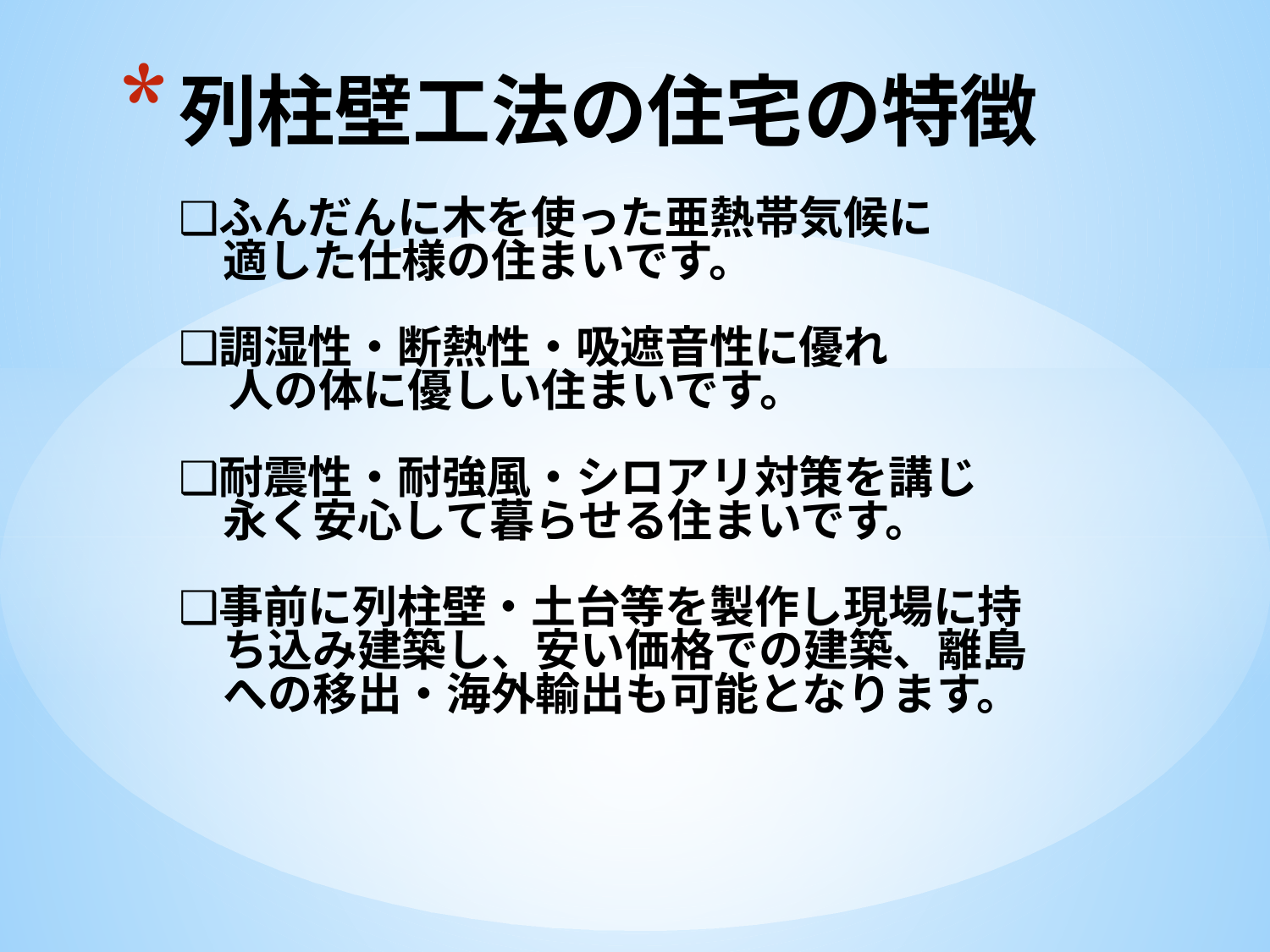

# 列柱壁工法の住宅の特徴 ❑ふんだんに木を使った亜熱帯気候に 　適した仕様の住まいです。 ❑調湿性・断熱性・吸遮音性に優れ 人の体に優しい住まいです。 ❑耐震性・耐強風・シロアリ対策を講じ 　永く安心して暮らせる住まいです。 ❑事前に列柱壁・土台等を製作し現場に持 　ち込み建築し、安い価格での建築、離島 　への移出・海外輸出も可能となります。